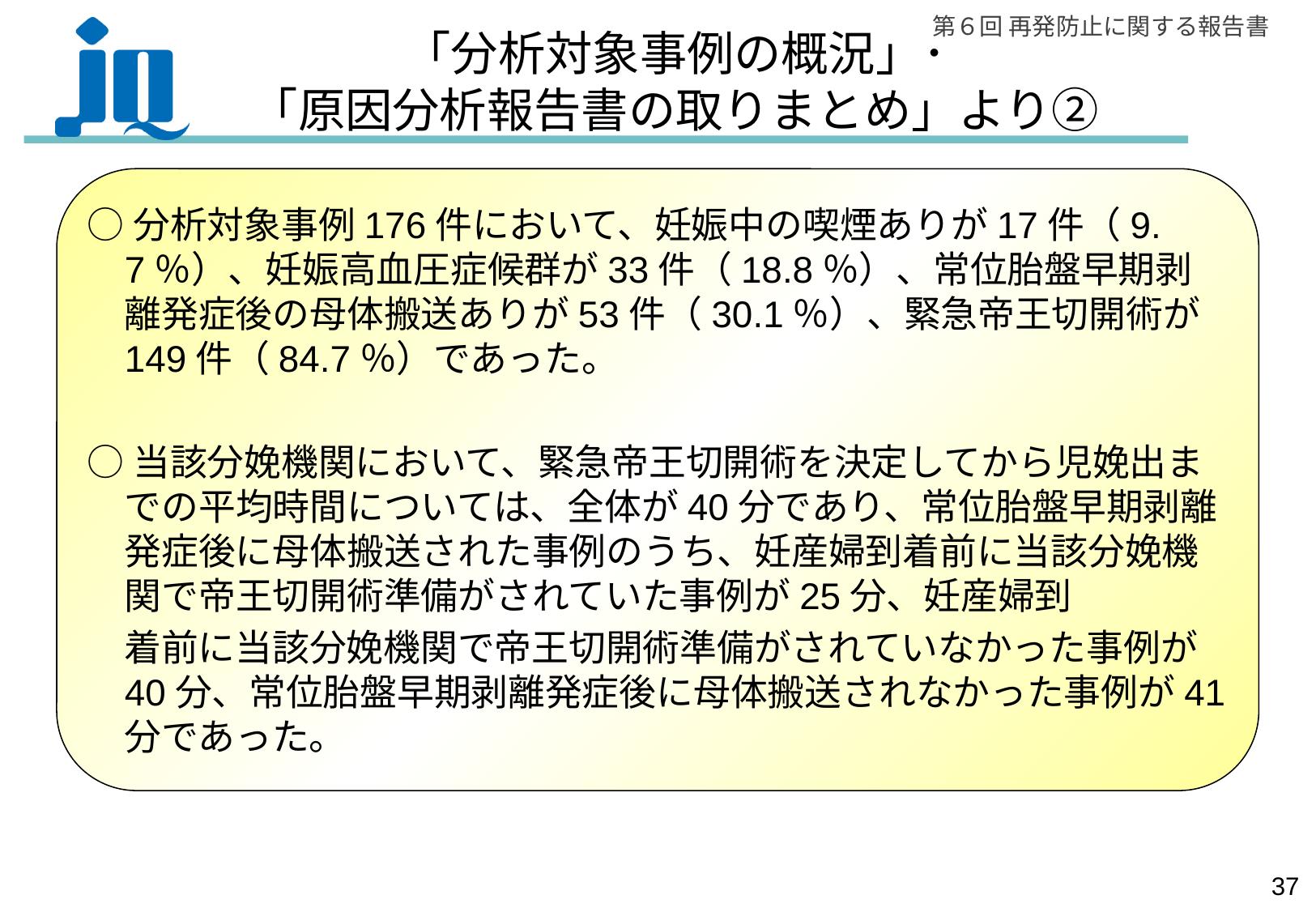

# 「分析対象事例の概況」･ 「原因分析報告書の取りまとめ」より②
○分析対象事例176件において、妊娠中の喫煙ありが17件（9.7％）、妊娠高血圧症候群が33件（18.8％）、常位胎盤早期剥離発症後の母体搬送ありが53件（30.1％）、緊急帝王切開術が149件（84.7％）であった。

○当該分娩機関において、緊急帝王切開術を決定してから児娩出までの平均時間については、全体が40分であり、常位胎盤早期剥離発症後に母体搬送された事例のうち、妊産婦到着前に当該分娩機関で帝王切開術準備がされていた事例が25分、妊産婦到
　着前に当該分娩機関で帝王切開術準備がされていなかった事例が40分、常位胎盤早期剥離発症後に母体搬送されなかった事例が41分であった。
37